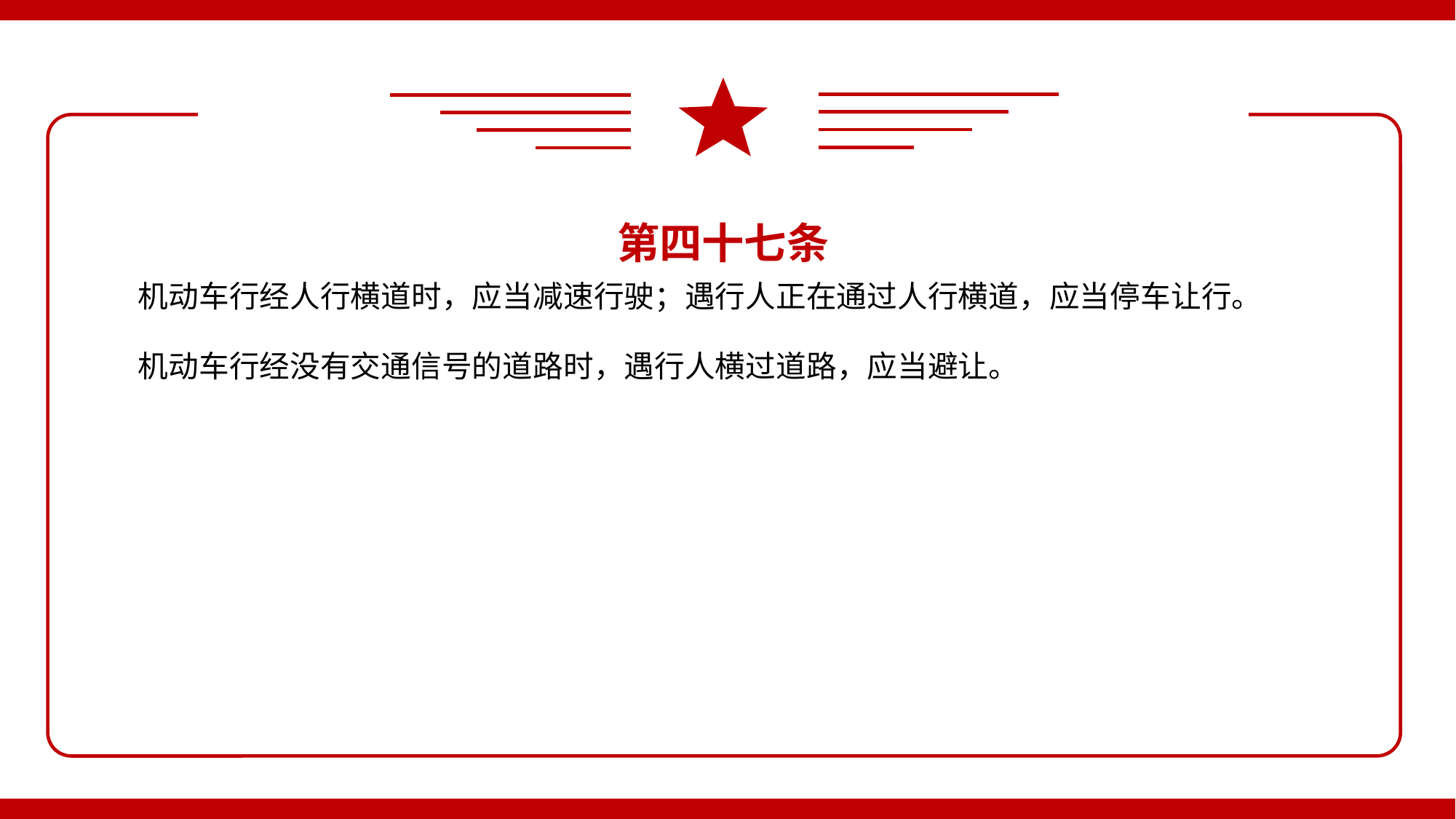

第四十七条
机动车行经人行横道时，应当减速行驶；遇行人正在通过人行横道，应当停车让行。

机动车行经没有交通信号的道路时，遇行人横过道路，应当避让。